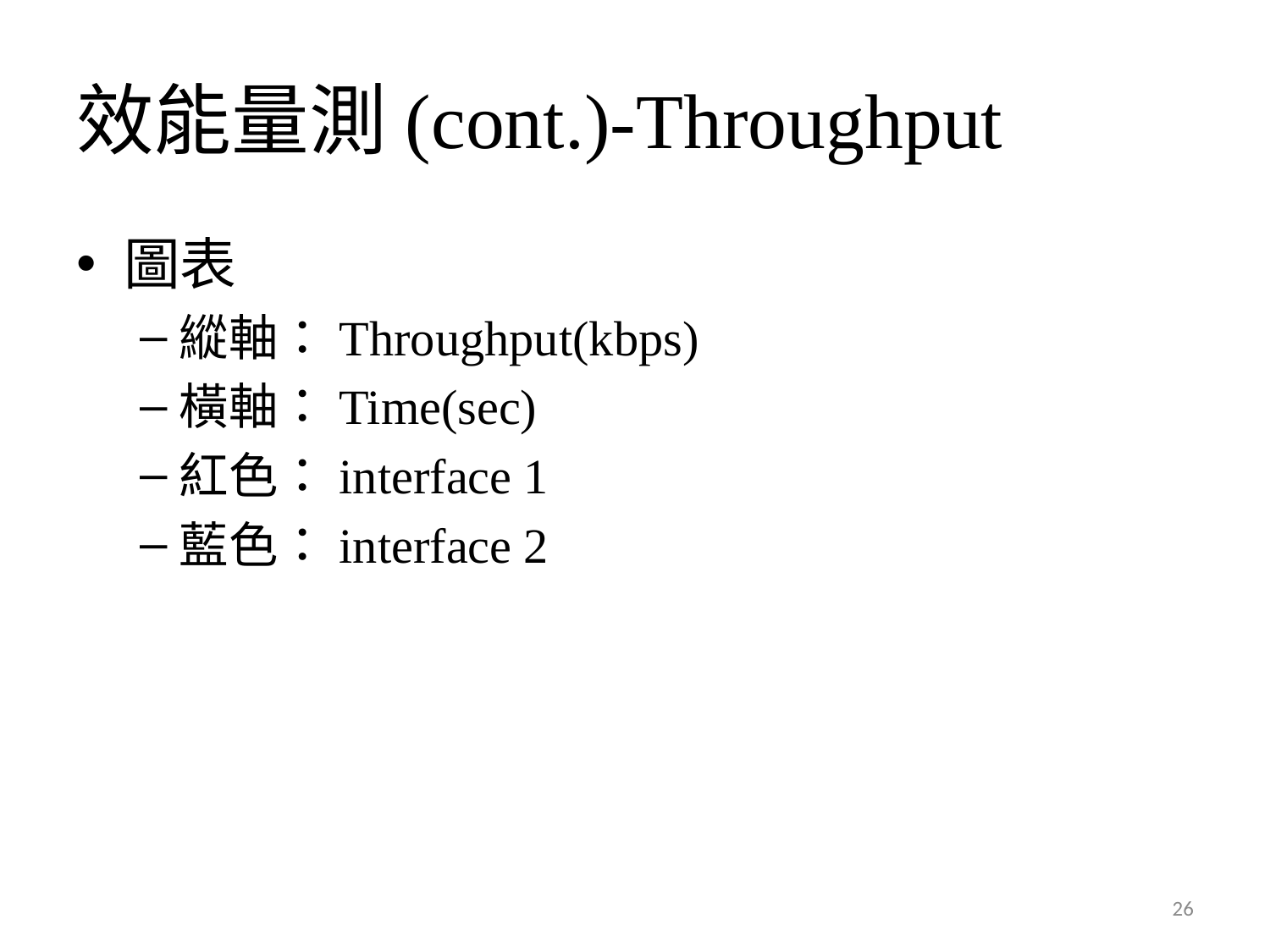

# 效能量測(cont.)-Throughput
圖表
縱軸：Throughput(kbps)
橫軸：Time(sec)
紅色：interface 1
藍色：interface 2
26